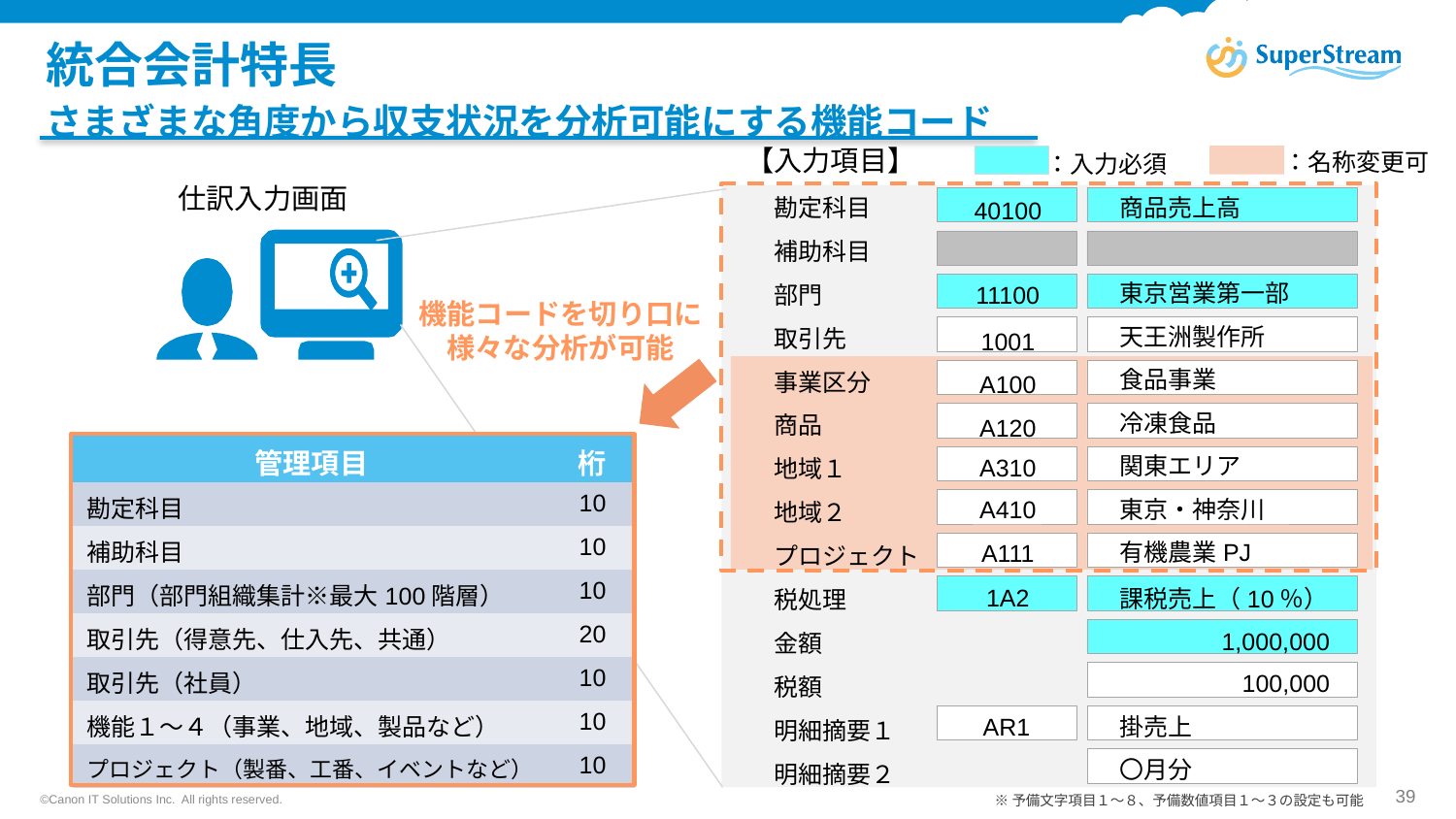

# 統合会計特長
さまざまな角度から収支状況を分析可能にする機能コード

【入力項目】
：名称変更可
：入力必須

勘定科目
補助科目
部門
取引先
事業区分
商品
地域１
地域２
プロジェクト
税処理
金額
税額
明細摘要１
明細摘要２
仕訳入力画面

商品売上高

40100

東京営業第一部
11100

機能コードを切り口に
様々な分析が可能
天王洲製作所

1001

食品事業

A100
冷凍食品

A120

| 管理項目 | 桁 |
| --- | --- |
| 勘定科目 | 10 |
| 補助科目 | 10 |
| 部門（部門組織集計※最大100階層） | 10 |
| 取引先（得意先、仕入先、共通） | 20 |
| 取引先（社員） | 10 |
| 機能１～４（事業、地域、製品など） | 10 |
| プロジェクト（製番、工番、イベントなど） | 10 |
関東エリア
A310

東京・神奈川
A410

有機農業PJ
A111

1A2

課税売上（10％）
1,000,000

100,000

掛売上
AR1

〇月分

※予備文字項目１～８、予備数値項目１～３の設定も可能
©Canon IT Solutions Inc.  All rights reserved.
39